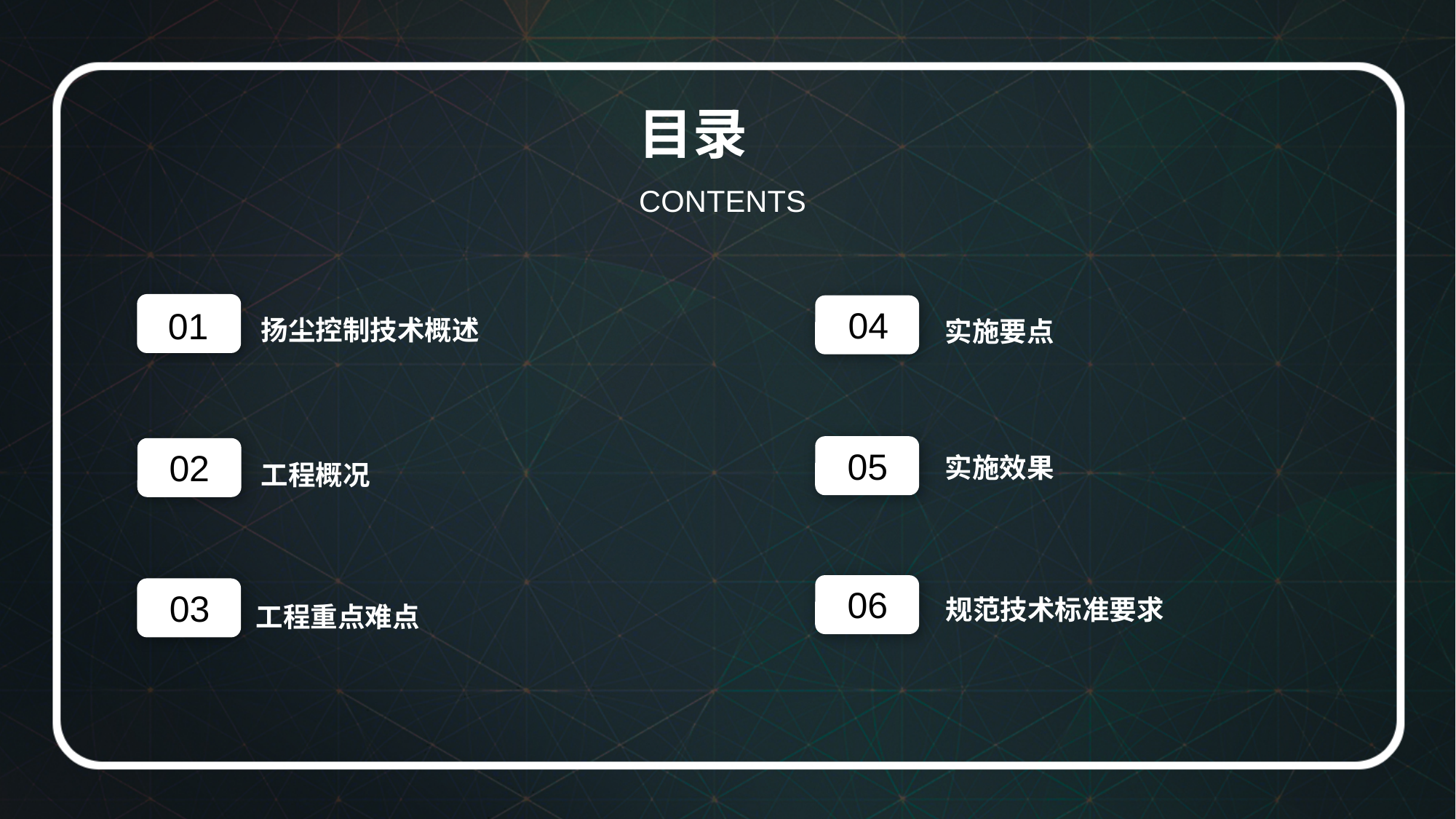

目录
CONTENTS
扬尘控制技术概述

01
实施要点

04
实施效果

05
工程概况

02
规范技术标准要求

06

工程重点难点
03